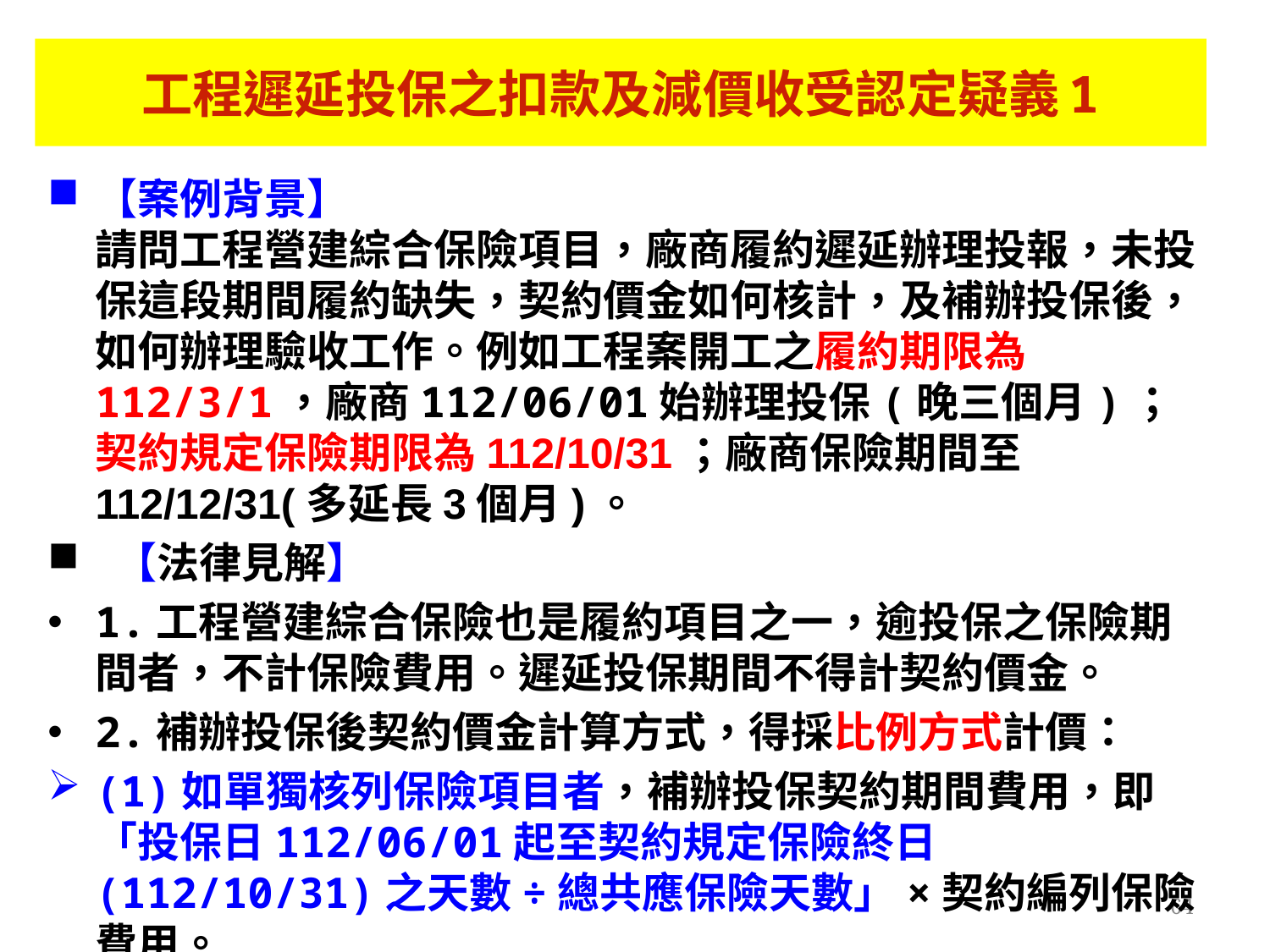

工程遲延投保之扣款及減價收受認定疑義1
【案例背景】
請問工程營建綜合保險項目，廠商履約遲延辦理投報，未投保這段期間履約缺失，契約價金如何核計，及補辦投保後，如何辦理驗收工作。例如工程案開工之履約期限為112/3/1，廠商112/06/01始辦理投保(晚三個月)；契約規定保險期限為112/10/31；廠商保險期間至112/12/31(多延長3個月)。
 【法律見解】
1.工程營建綜合保險也是履約項目之一，逾投保之保險期間者，不計保險費用。遲延投保期間不得計契約價金。
2.補辦投保後契約價金計算方式，得採比例方式計價：
(1)如單獨核列保險項目者，補辦投保契約期間費用，即「投保日112/06/01起至契約規定保險終日(112/10/31)之天數÷總共應保險天數」×契約編列保險費用。
64